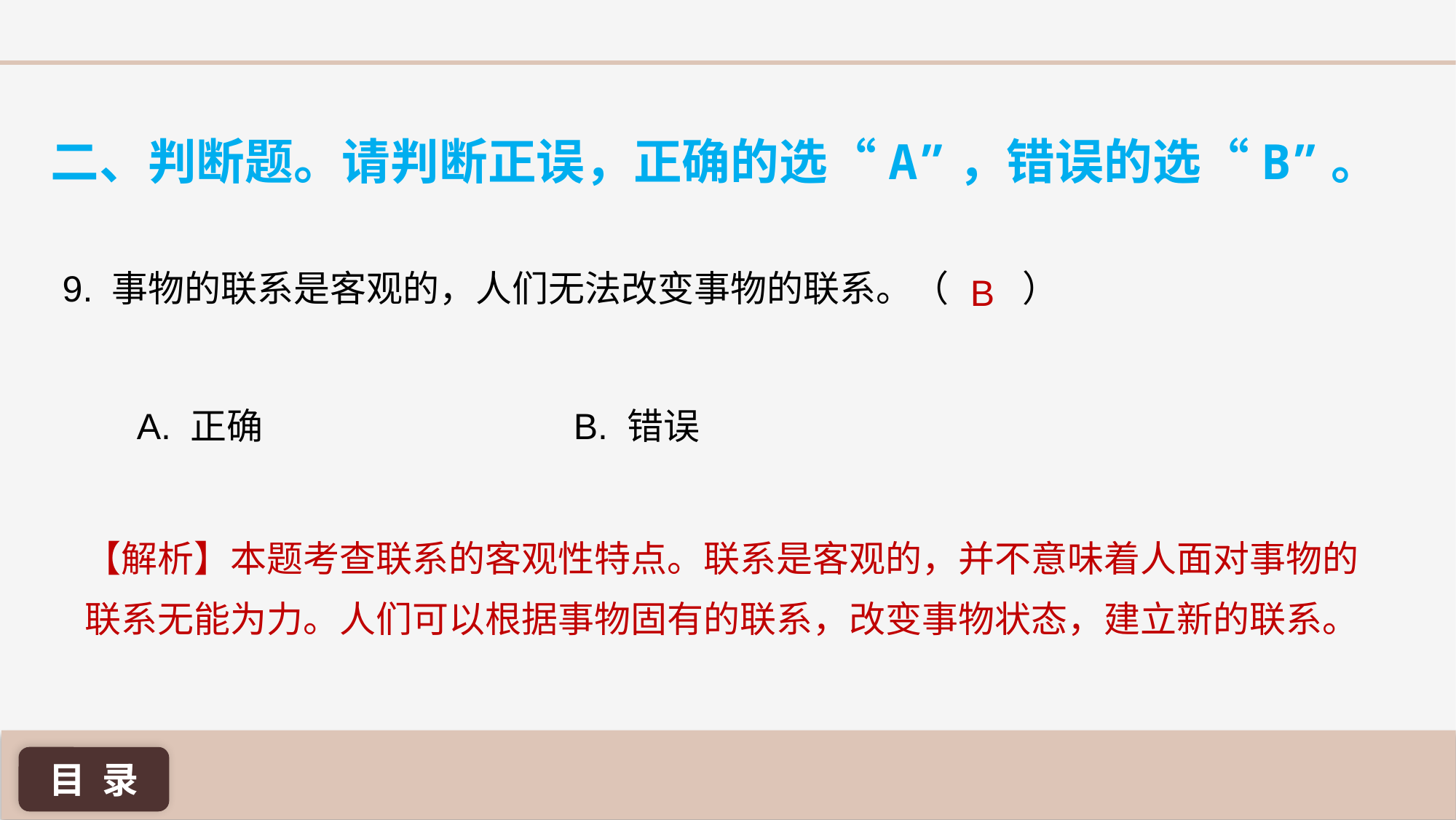

二、判断题。请判断正误，正确的选“A”，错误的选“B”。
9. 事物的联系是客观的，人们无法改变事物的联系。（         ）
B
A. 正确 			B. 错误
【解析】本题考查联系的客观性特点。联系是客观的，并不意味着人面对事物的联系无能为力。人们可以根据事物固有的联系，改变事物状态，建立新的联系。